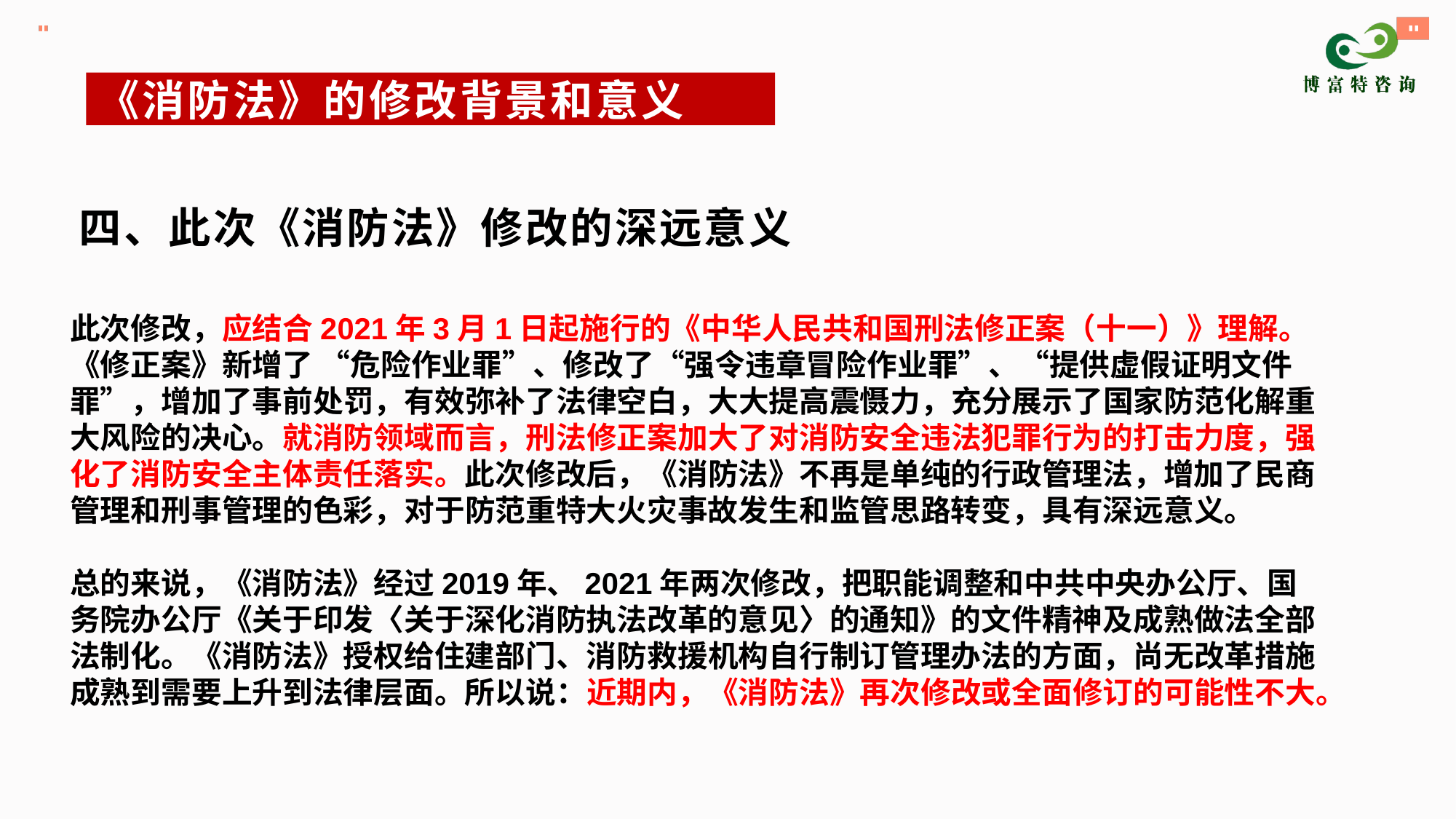

《消防法》的修改背景和意义

四、此次《消防法》修改的深远意义

此次修改，应结合2021年3月1日起施行的《中华人民共和国刑法修正案（十一）》理解。《修正案》新增了 “危险作业罪”、修改了“强令违章冒险作业罪”、“提供虚假证明文件罪”，增加了事前处罚，有效弥补了法律空白，大大提高震慑力，充分展示了国家防范化解重大风险的决心。就消防领域而言，刑法修正案加大了对消防安全违法犯罪行为的打击力度，强化了消防安全主体责任落实。此次修改后，《消防法》不再是单纯的行政管理法，增加了民商管理和刑事管理的色彩，对于防范重特大火灾事故发生和监管思路转变，具有深远意义。

总的来说，《消防法》经过2019年、2021年两次修改，把职能调整和中共中央办公厅、国务院办公厅《关于印发〈关于深化消防执法改革的意见〉的通知》的文件精神及成熟做法全部法制化。《消防法》授权给住建部门、消防救援机构自行制订管理办法的方面，尚无改革措施成熟到需要上升到法律层面。所以说：近期内，《消防法》再次修改或全面修订的可能性不大。